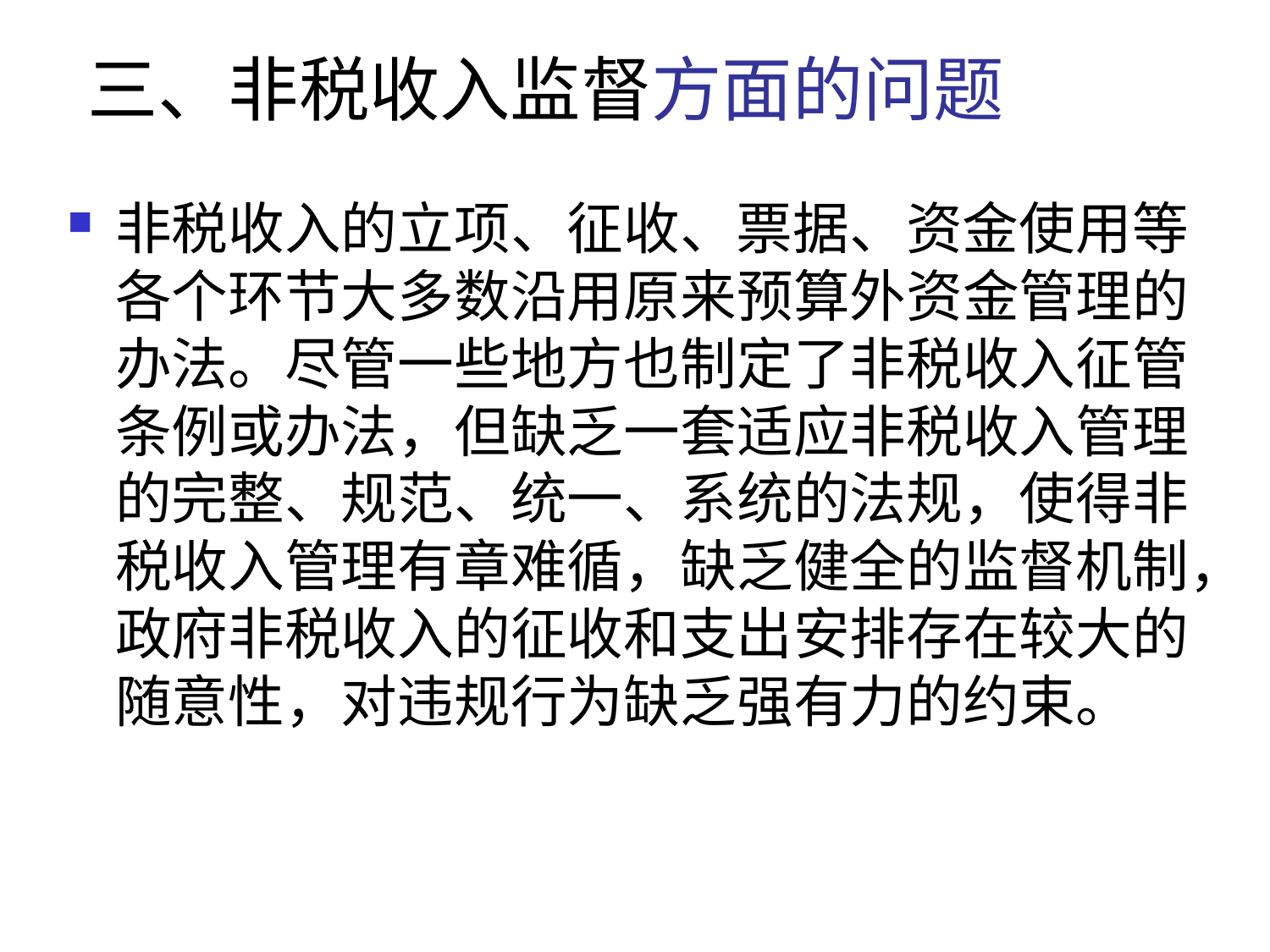

# 三、非税收入监督方面的问题
非税收入的立项、征收、票据、资金使用等各个环节大多数沿用原来预算外资金管理的办法。尽管一些地方也制定了非税收入征管条例或办法，但缺乏一套适应非税收入管理的完整、规范、统一、系统的法规，使得非税收入管理有章难循，缺乏健全的监督机制，政府非税收入的征收和支出安排存在较大的随意性，对违规行为缺乏强有力的约束。